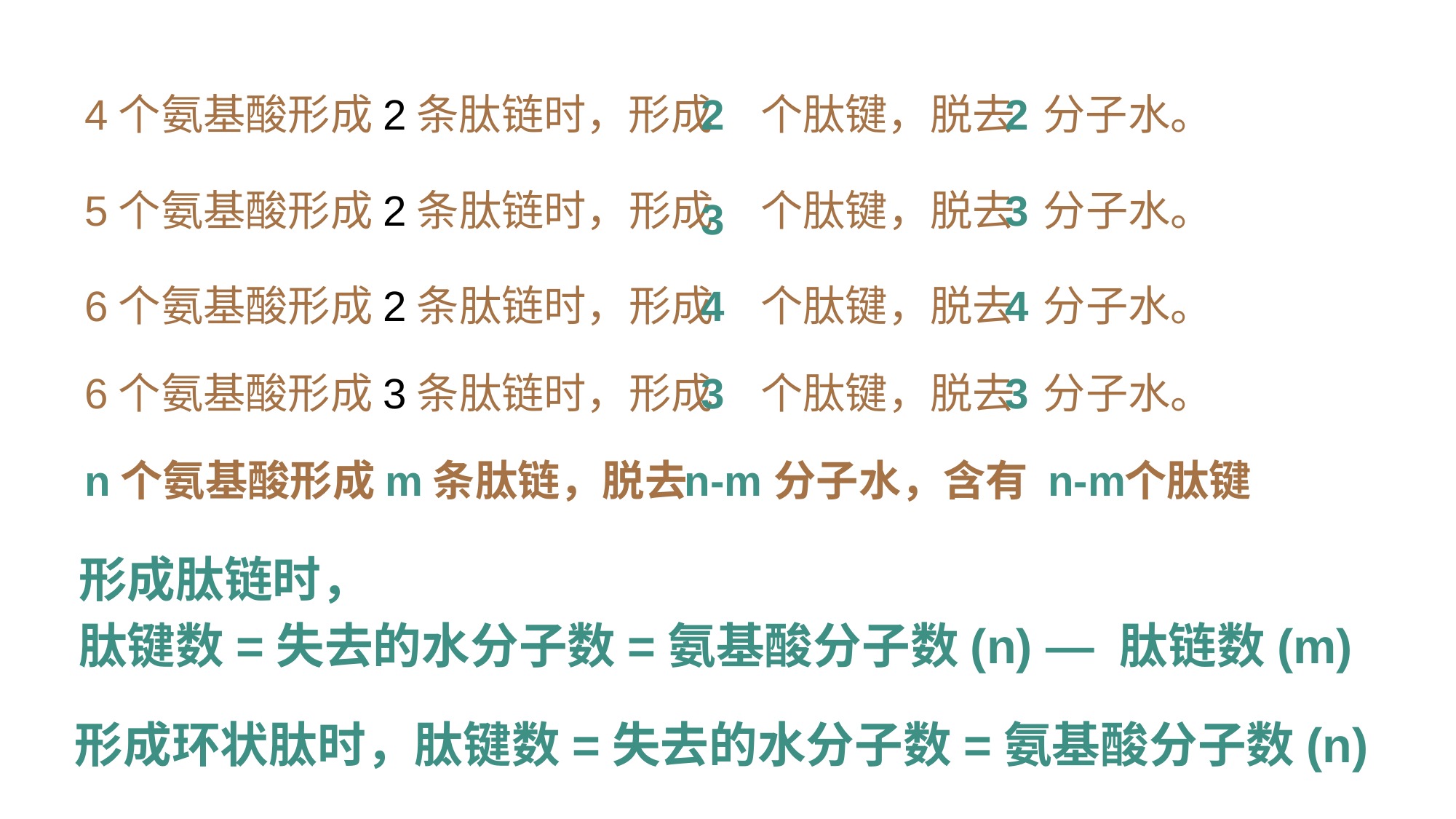

4个氨基酸形成2条肽链时，形成     个肽键，脱去   分子水。
2
2
5个氨基酸形成2条肽链时，形成     个肽键，脱去   分子水。
3
3
4
4
6个氨基酸形成2条肽链时，形成     个肽键，脱去   分子水。
3
3
6个氨基酸形成3条肽链时，形成     个肽键，脱去   分子水。
n个氨基酸形成m条肽链，脱去         分子水，含有          个肽键
n-m
n-m
形成肽链时，
肽键数=失去的水分子数=氨基酸分子数(n) — 肽链数(m)
形成环状肽时，肽键数=失去的水分子数=氨基酸分子数(n)